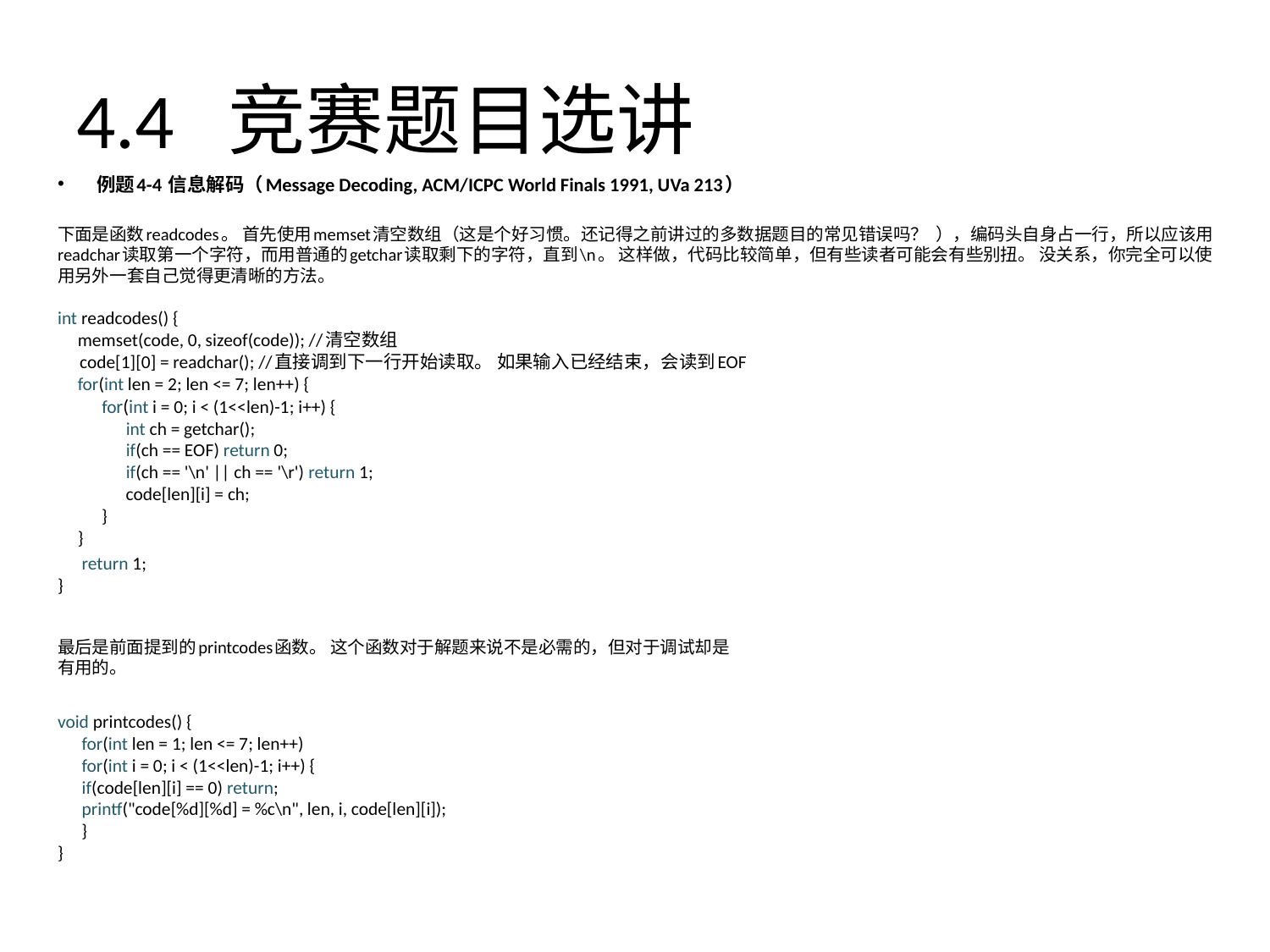

# 4.4  竞赛题目选讲
例题4-4 信息解码（Message Decoding, ACM/ICPC World Finals 1991, UVa 213）

下面是函数readcodes。 首先使用memset清空数组（这是个好习惯。还记得之前讲过的多数据题目的常见错误吗？  ），编码头自身占一行，所以应该用readchar读取第一个字符，而用普通的getchar读取剩下的字符，直到\n。 这样做，代码比较简单，但有些读者可能会有些别扭。 没关系，你完全可以使用另外一套自己觉得更清晰的方法。
int readcodes() {
     memset(code, 0, sizeof(code)); //清空数组
     code[1][0] = readchar(); //直接调到下一行开始读取。 如果输入已经结束，会读到EOF
     for(int len = 2; len <= 7; len++) {
           for(int i = 0; i < (1<<len)-1; i++) {
                 int ch = getchar();
                 if(ch == EOF) return 0;
                 if(ch == '\n' || ch == '\r') return 1;
                 code[len][i] = ch;
           }
     }
      return 1;
}

最后是前面提到的printcodes函数。 这个函数对于解题来说不是必需的，但对于调试却是
有用的。
void printcodes() {
      for(int len = 1; len <= 7; len++)
      for(int i = 0; i < (1<<len)-1; i++) {
      if(code[len][i] == 0) return;
      printf("code[%d][%d] = %c\n", len, i, code[len][i]);
      }
}